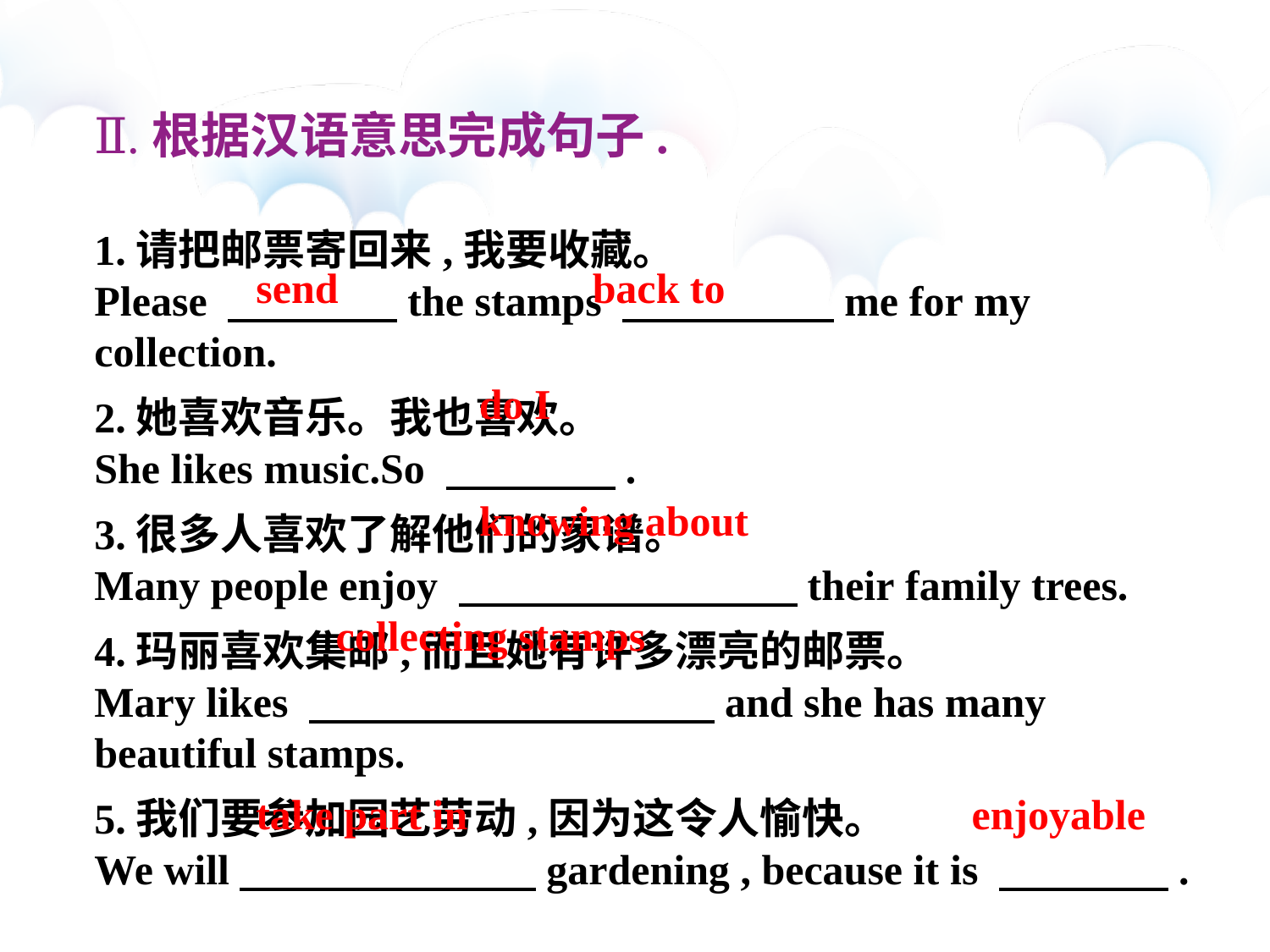

Ⅱ.根据汉语意思完成句子.

1.请把邮票寄回来,我要收藏。
Please 　　　　the stamps 　　　　　me for my collection.
2.她喜欢音乐。我也喜欢。
She likes music.So 　　　　.
3.很多人喜欢了解他们的家谱。
Many people enjoy 　　　　　　　　their family trees.
4.玛丽喜欢集邮,而且她有许多漂亮的邮票。
Mary likes 　　　　　　　　       and she has many
beautiful stamps.
5.我们要参加园艺劳动,因为这令人愉快。
We will　　　　　　　gardening , because it is 　　　　.
send                        back to
do I
knowing about
collecting stamps
take part in
enjoyable